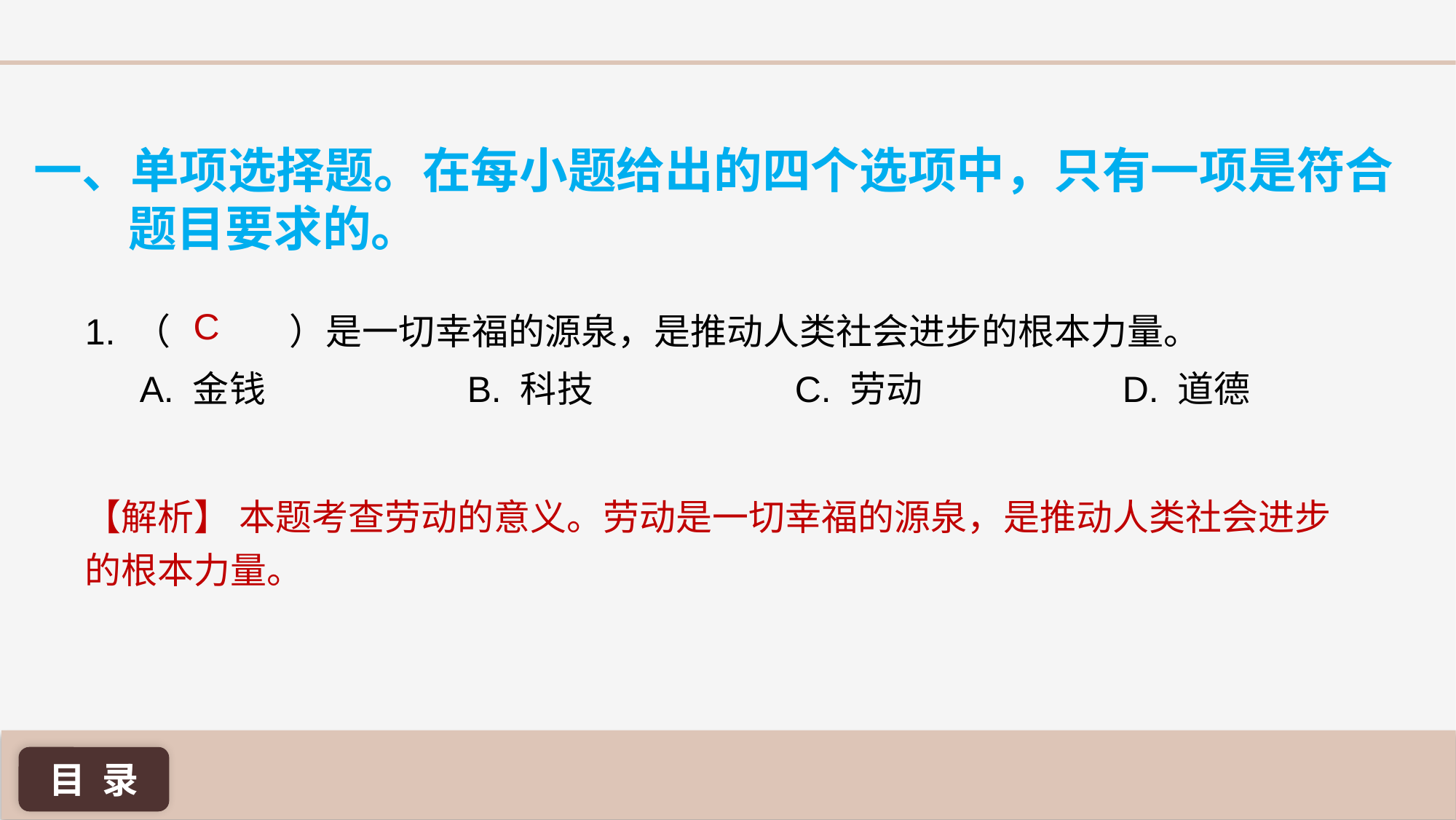

一、单项选择题。在每小题给出的四个选项中，只有一项是符合题目要求的。
C
1. （    	     ）是一切幸福的源泉，是推动人类社会进步的根本力量。
A. 金钱 		B. 科技 		C. 劳动 		D. 道德
【解析】 本题考查劳动的意义。劳动是一切幸福的源泉，是推动人类社会进步的根本力量。